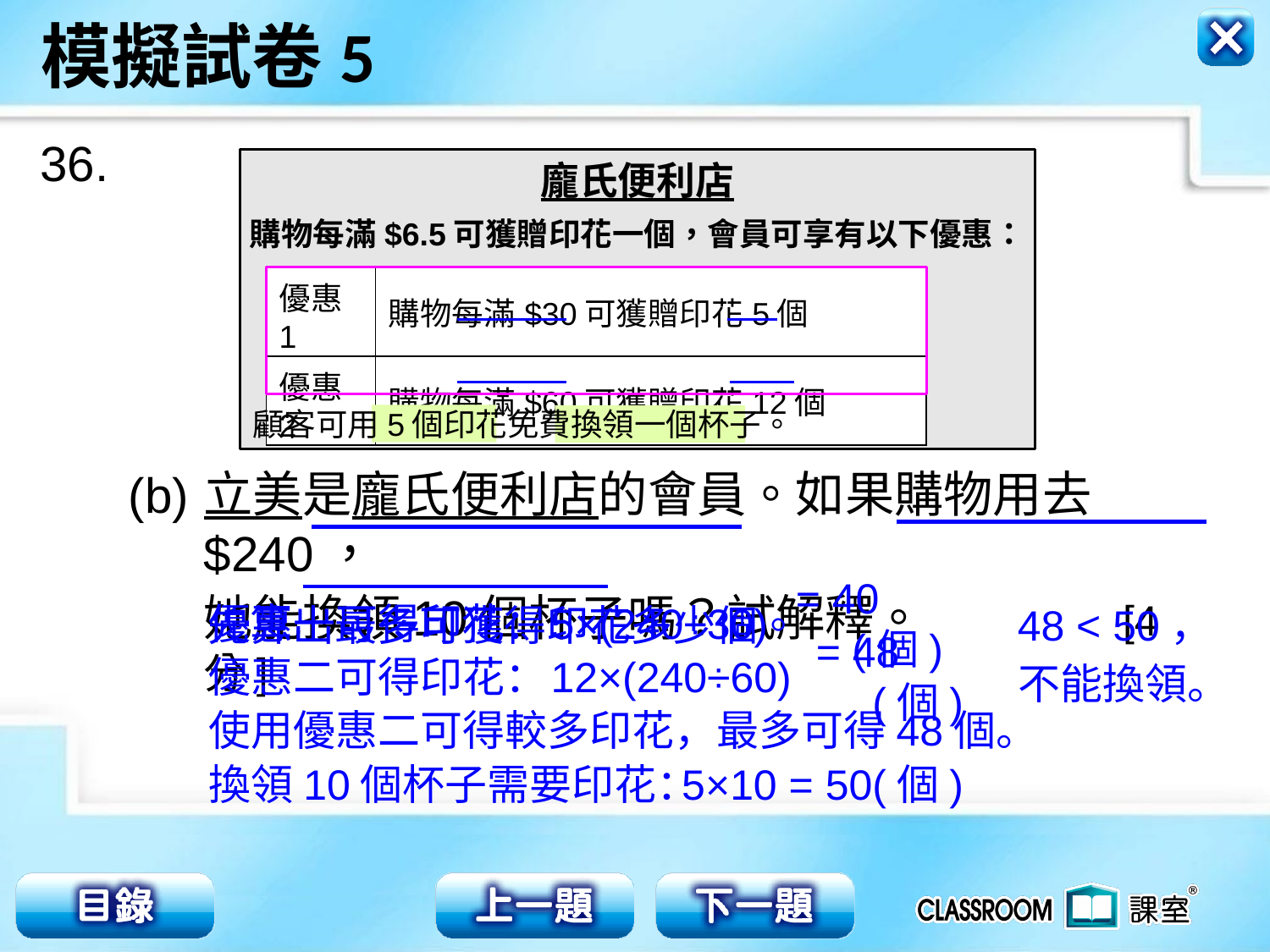

36.
龐氏便利店
購物每滿$6.5可獲贈印花一個，會員可享有以下優惠：

| 優惠1 | 購物每滿$30可獲贈印花5個 |
| --- | --- |
| 優惠2 | 購物每滿$60可獲贈印花12個 |

顧客可用5個印花免費換領一個杯子。

(b)
立美是龐氏便利店的會員。如果購物用去$240，
她能換領10個杯子嗎？試解釋。                 [4分]
優惠一可得印花：
5×(240÷30)
= 40(個)
先算出最多可獲得印花多少個。
48 < 50，
優惠二可得印花：
12×(240÷60)
= 48(個)
不能換領。
使用優惠二可得較多印花，最多可得48個。
換領10個杯子需要印花：
5×10 = 50(個)